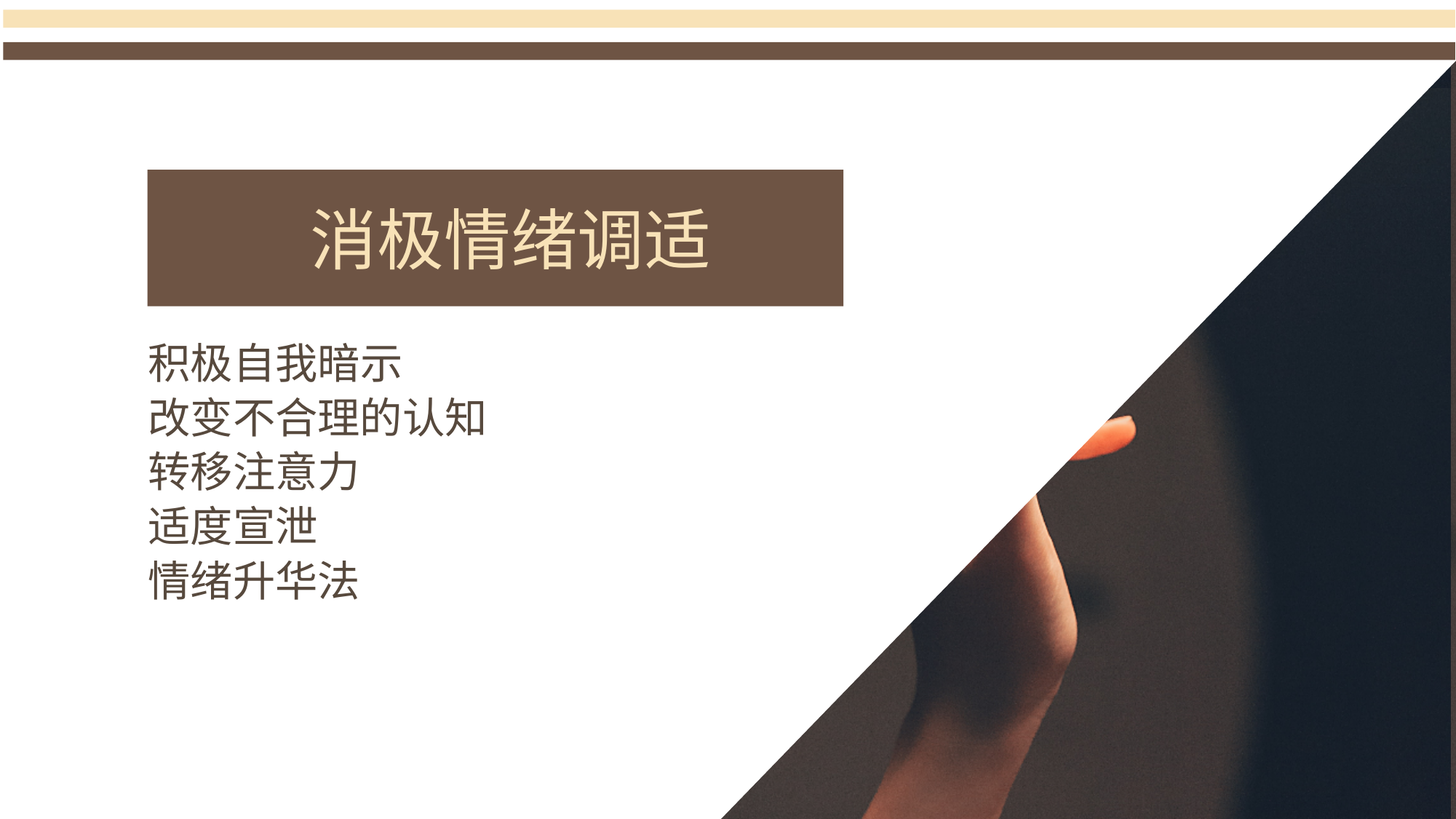

消极情绪调适
积极自我暗示
改变不合理的认知
转移注意力
适度宣泄
情绪升华法